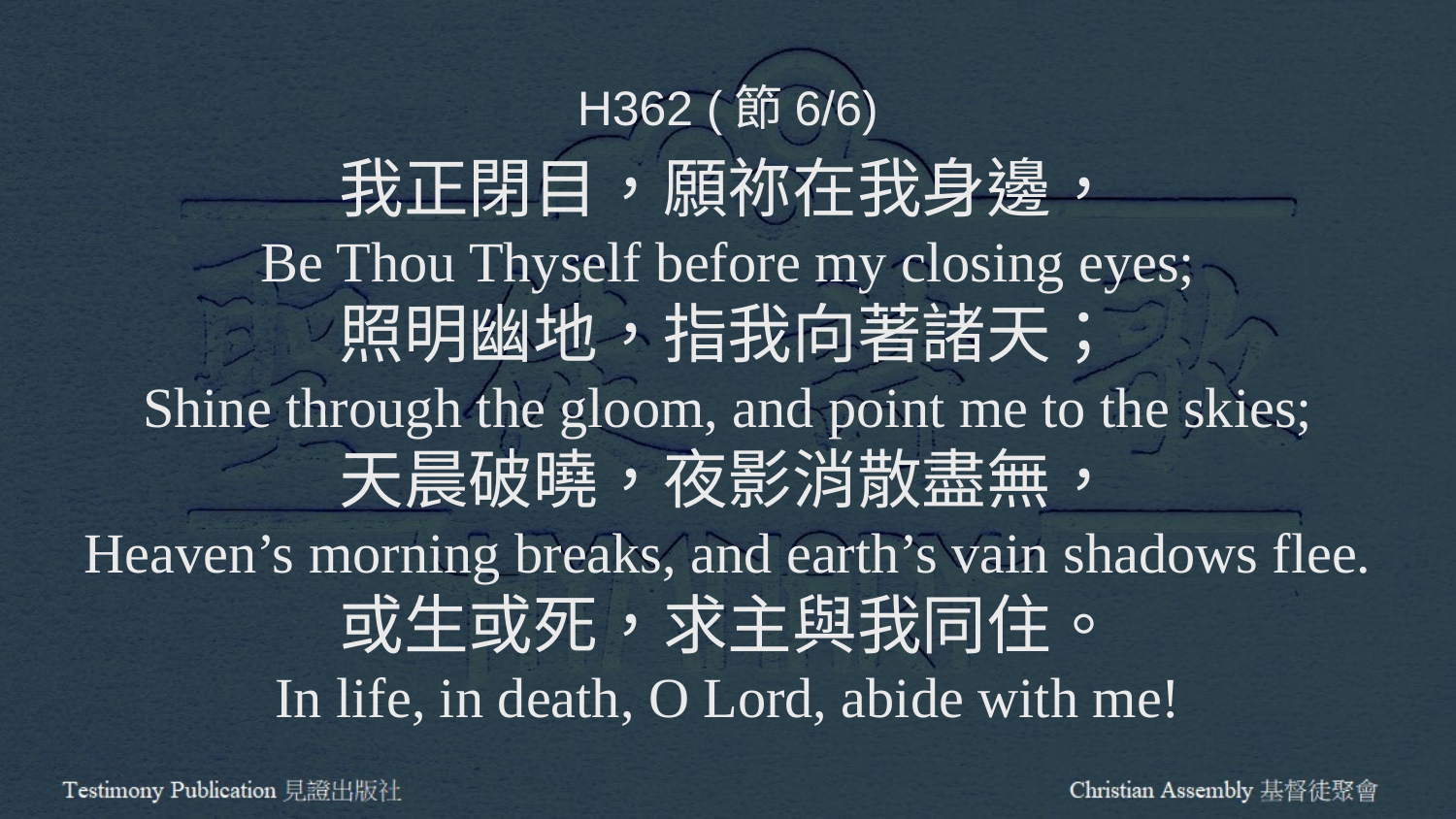

H362 (節6/6)
我正閉目，願祢在我身邊，
Be Thou Thyself before my closing eyes;
照明幽地，指我向著諸天；
Shine through the gloom, and point me to the skies;
天晨破曉，夜影消散盡無，
Heaven’s morning breaks, and earth’s vain shadows flee.
或生或死，求主與我同住。
In life, in death, O Lord, abide with me!